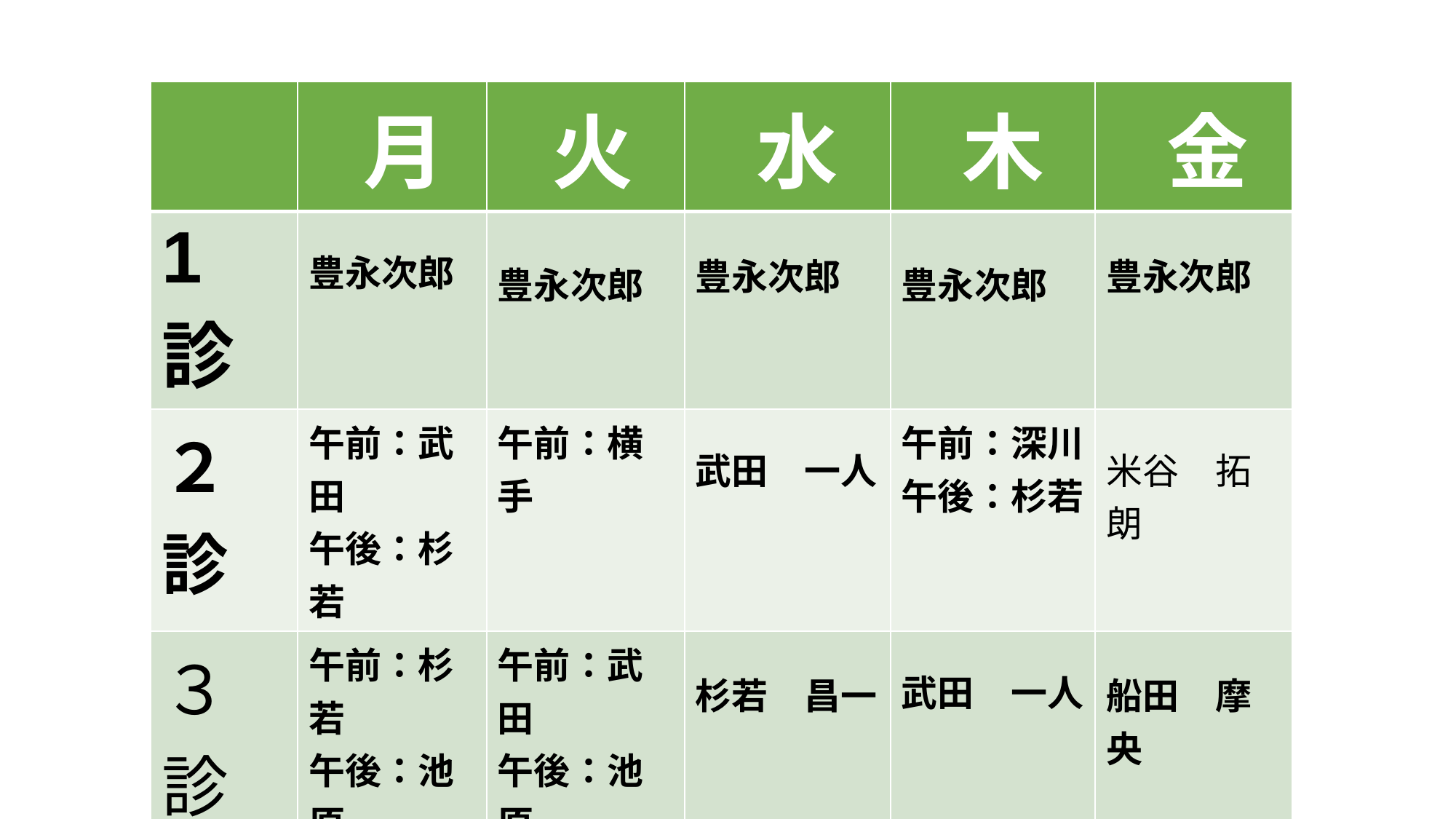

|  | 月 | 火 | 水 | 木 | 金 |
| --- | --- | --- | --- | --- | --- |
| 1診 | 豊永次郎 | 豊永次郎 | 豊永次郎 | 豊永次郎 | 豊永次郎 |
| ２診 | 午前：武田 午後：杉若 | 午前：横手 | 武田　一人 | 午前：深川 午後：杉若 | 米谷　拓朗 |
| ３診 | 午前：杉若 午後：池原 | 午前：武田 午後：池原 | 杉若　昌一 | 武田　一人 | 船田　摩央 |
| ４診 | 中村一太 | 杉若　昌一 | 船田　摩央 | 金本　猛 |  |
| ５診 | 柴原　浩 | 午前①柴原 　　　②池原 午後：柴原 | 山下　法文 | 第2.4.5木曜 藤見　恒平 第1.3木曜 杉若・船田 | 柴原　浩 |
#